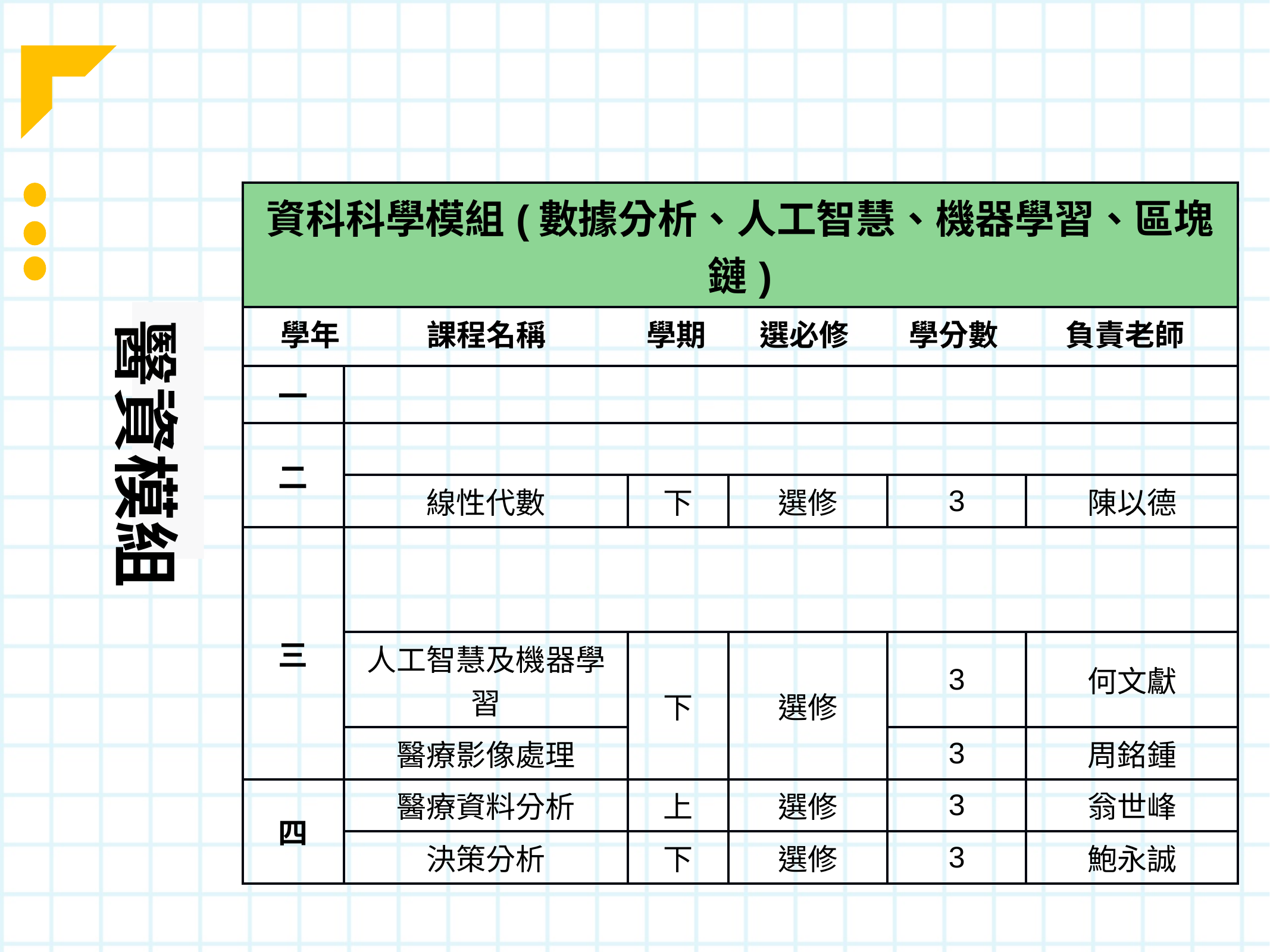

| 資科科學模組(數據分析、人工智慧、機器學習、區塊鏈) |  |  |  |  |  |
| --- | --- | --- | --- | --- | --- |
| 學年 課程名稱 學期 選必修 學分數 負責老師 |  |  |  |  |  |
| 一 |  |  |  |  |  |
| 二 |  |  |  |  |  |
|  | 線性代數 | 下 | 選修 | 3 | 陳以德 |
| 三 |  |  |  |  |  |
|  | 人工智慧及機器學習 | 下 | 選修 | 3 | 何文獻 |
|  | 醫療影像處理 |  |  | 3 | 周銘鍾 |
| 四 | 醫療資料分析 | 上 | 選修 | 3 | 翁世峰 |
|  | 決策分析 | 下 | 選修 | 3 | 鮑永誠 |

醫資模組